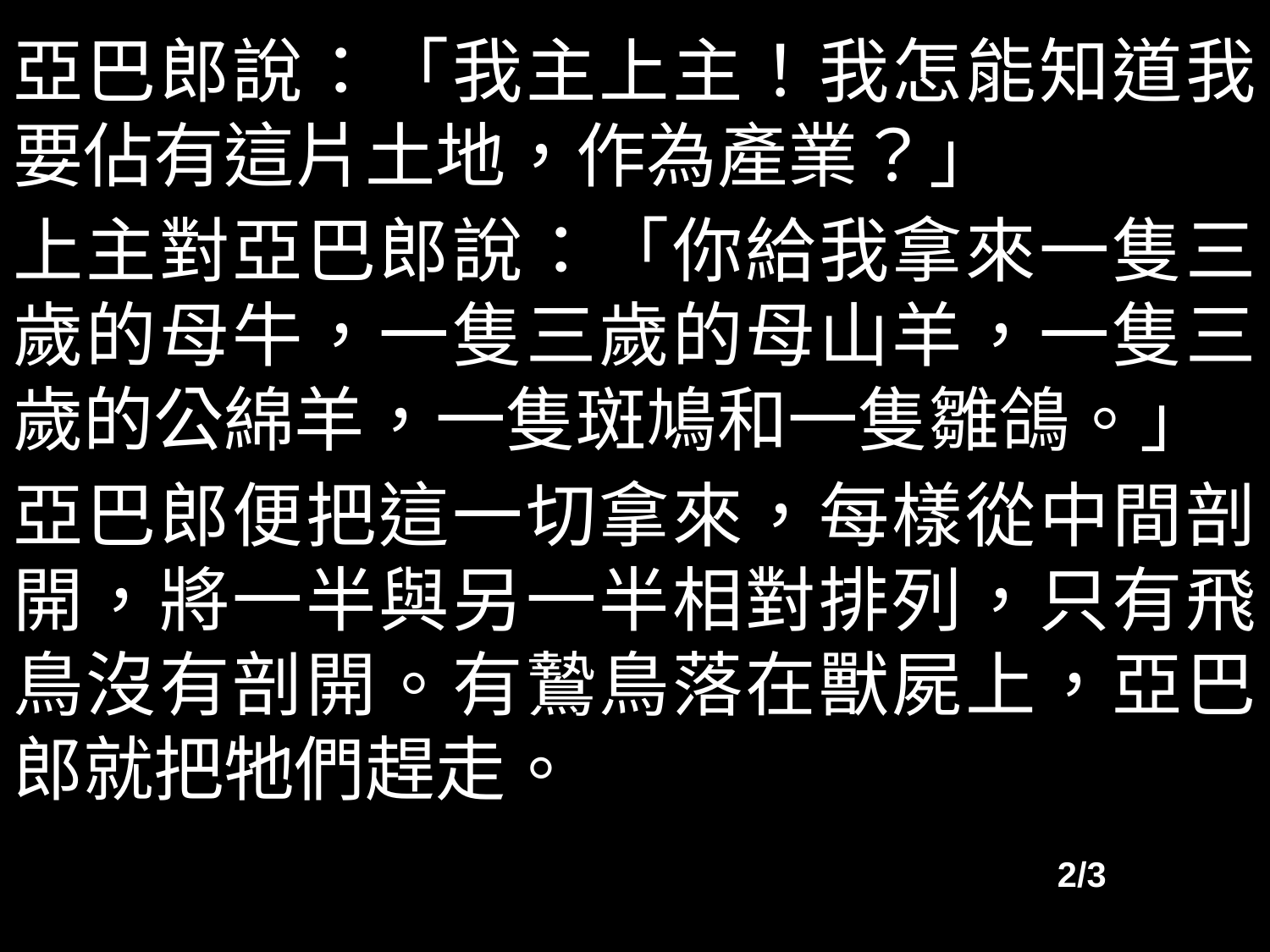

亞巴郎說：「我主上主！我怎能知道我要佔有這片土地，作為產業？」
上主對亞巴郎說：「你給我拿來一隻三歲的母牛，一隻三歲的母山羊，一隻三歲的公綿羊，一隻斑鳩和一隻雛鴿。」
亞巴郎便把這一切拿來，每樣從中間剖開，將一半與另一半相對排列，只有飛鳥沒有剖開。有鷙鳥落在獸屍上，亞巴郎就把牠們趕走。
2/3